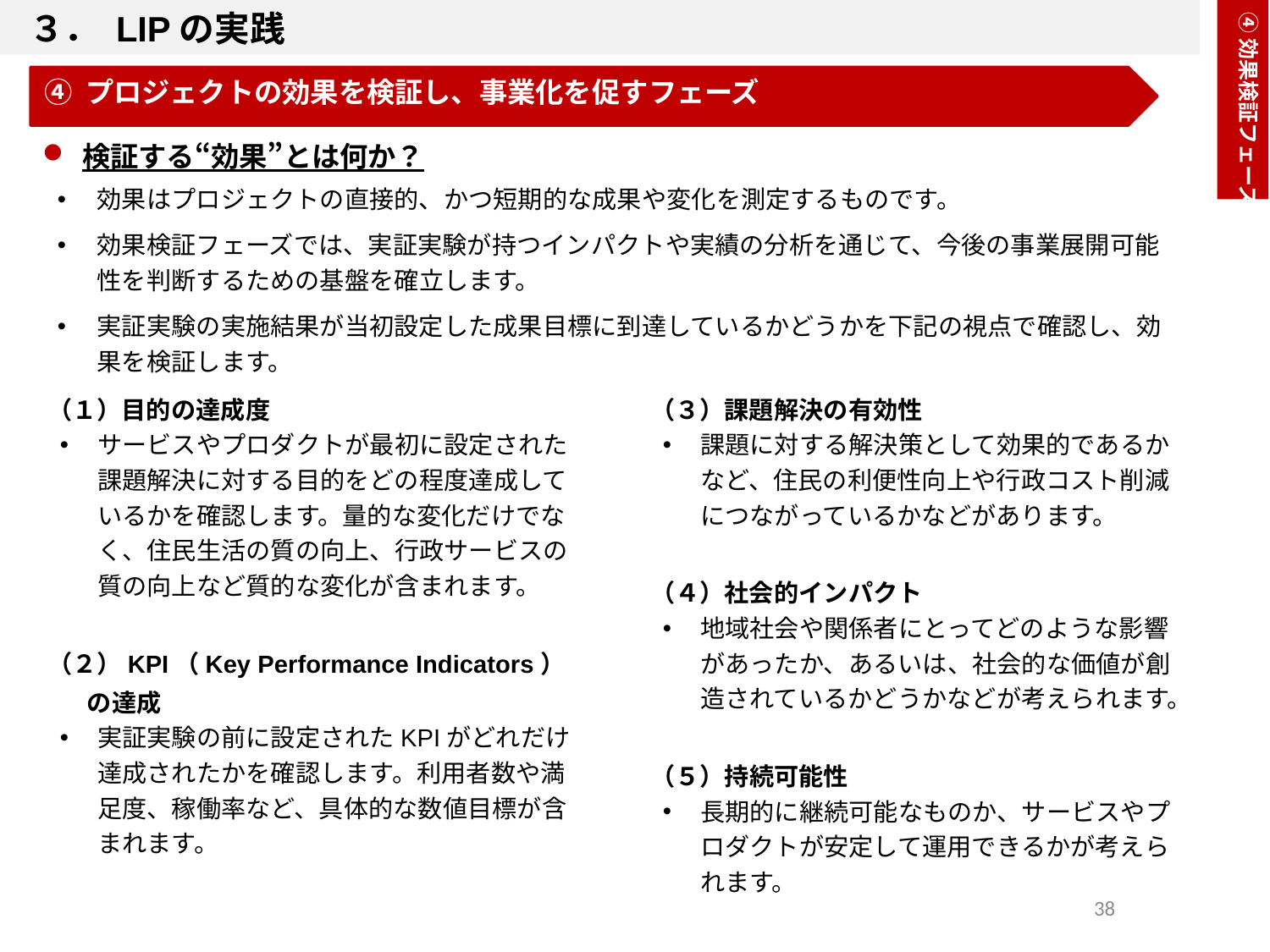

３． LIPの実践
④効果検証フェーズ
④ プロジェクトの効果を検証し、事業化を促すフェーズ
検証する“効果”とは何か？
効果はプロジェクトの直接的、かつ短期的な成果や変化を測定するものです。
効果検証フェーズでは、実証実験が持つインパクトや実績の分析を通じて、今後の事業展開可能性を判断するための基盤を確立します。
実証実験の実施結果が当初設定した成果目標に到達しているかどうかを下記の視点で確認し、効果を検証します。
（１）目的の達成度
サービスやプロダクトが最初に設定された課題解決に対する目的をどの程度達成しているかを確認します。量的な変化だけでなく、住民生活の質の向上、行政サービスの質の向上など質的な変化が含まれます。

（２）KPI（Key Performance Indicators）の達成
実証実験の前に設定されたKPIがどれだけ達成されたかを確認します。利用者数や満足度、稼働率など、具体的な数値目標が含まれます。
（３）課題解決の有効性
課題に対する解決策として効果的であるかなど、住民の利便性向上や行政コスト削減につながっているかなどがあります。

（４）社会的インパクト
地域社会や関係者にとってどのような影響があったか、あるいは、社会的な価値が創造されているかどうかなどが考えられます。

（５）持続可能性
長期的に継続可能なものか、サービスやプロダクトが安定して運用できるかが考えられます。
38